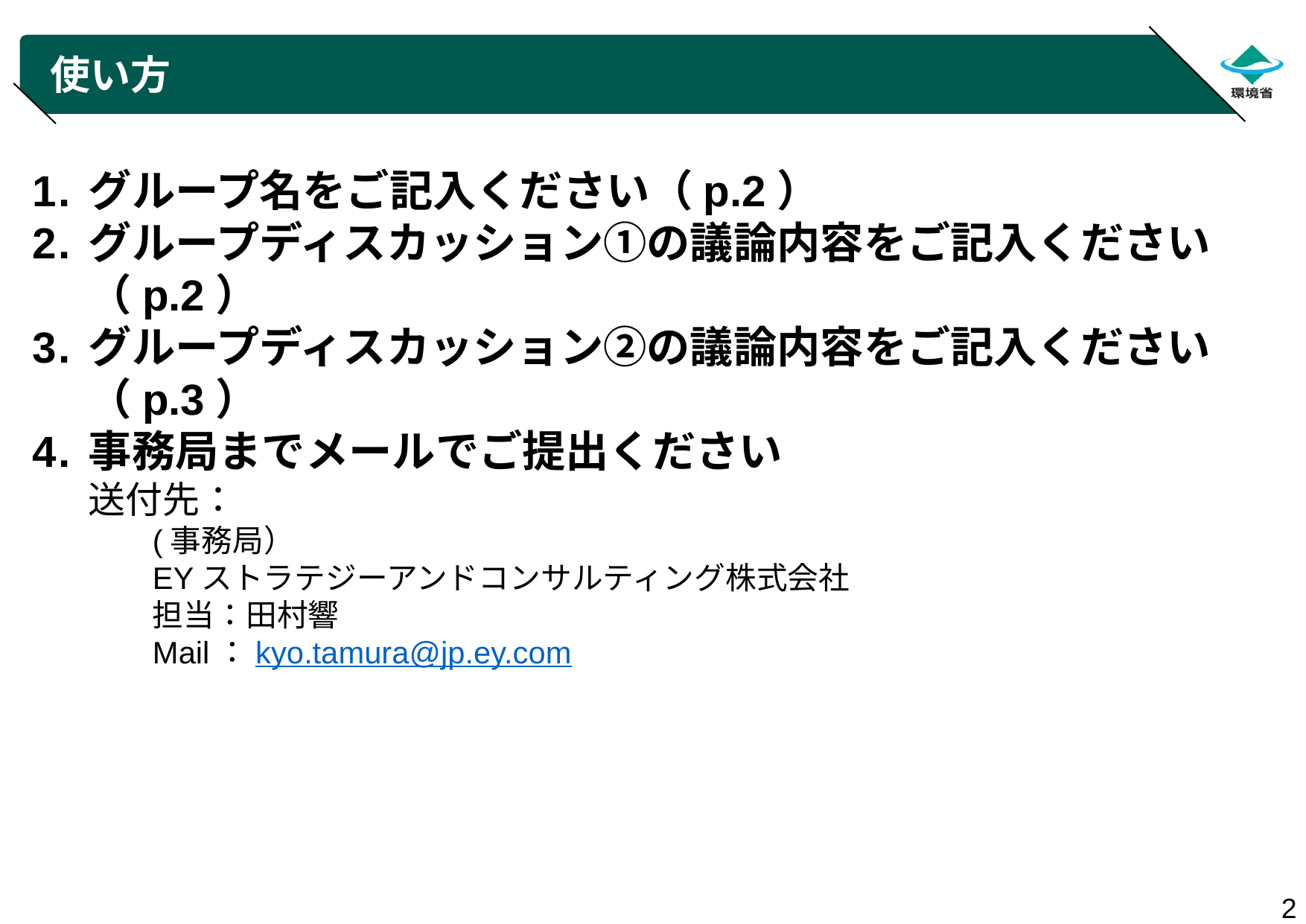

# 使い方
グループ名をご記入ください（p.2）
グループディスカッション①の議論内容をご記入ください（p.2）
グループディスカッション②の議論内容をご記入ください（p.3）
事務局までメールでご提出ください
送付先：
(事務局）
EYストラテジーアンドコンサルティング株式会社
担当：田村響
Mail：kyo.tamura@jp.ey.com